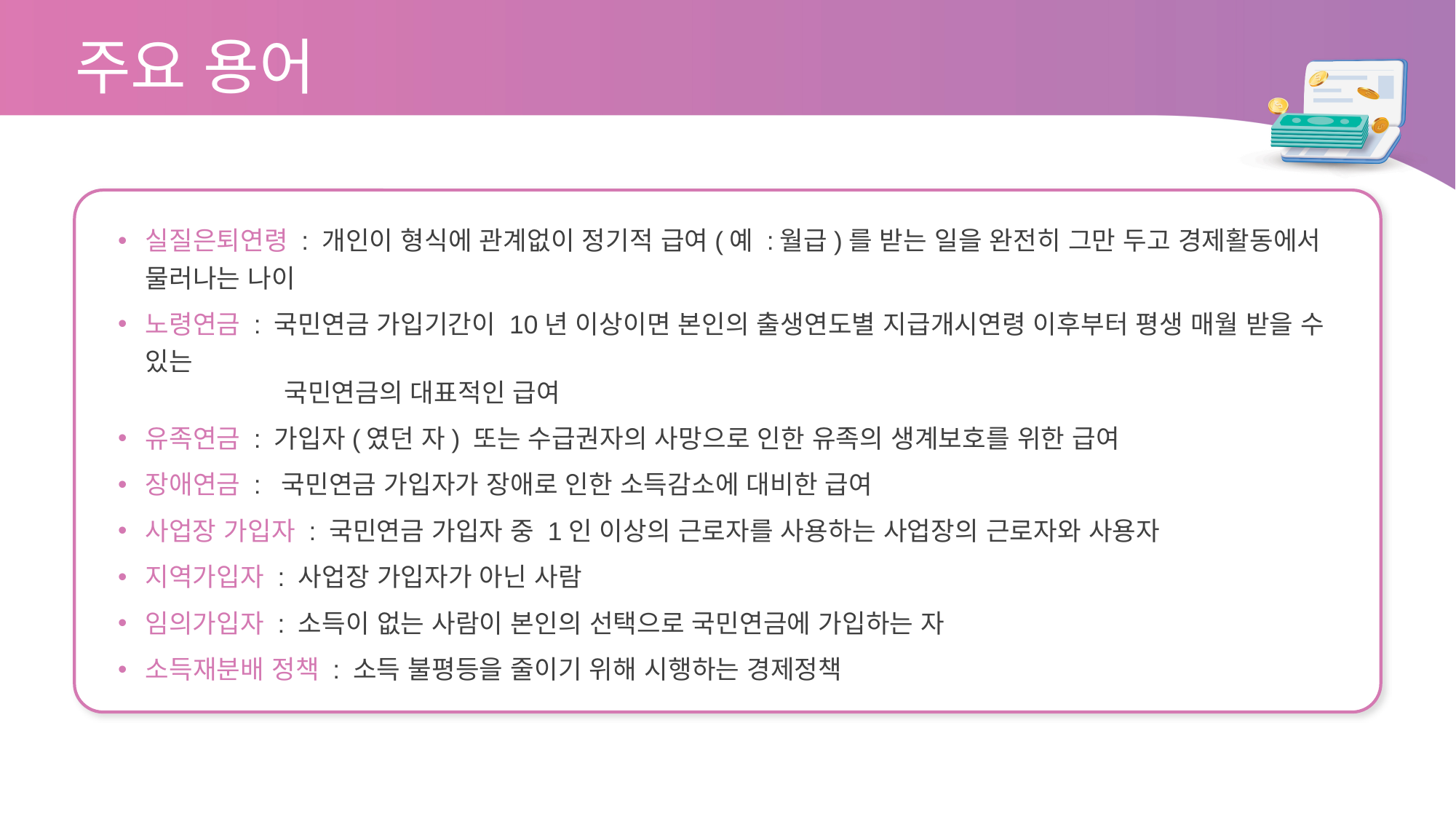

주요 용어

실질은퇴연령 : 개인이 형식에 관계없이 정기적 급여(예 :월급)를 받는 일을 완전히 그만 두고 경제활동에서 물러나는 나이
노령연금 : 국민연금 가입기간이 10년 이상이면 본인의 출생연도별 지급개시연령 이후부터 평생 매월 받을 수 있는
                      국민연금의 대표적인 급여
유족연금 : 가입자(였던 자) 또는 수급권자의 사망으로 인한 유족의 생계보호를 위한 급여
장애연금 :  국민연금 가입자가 장애로 인한 소득감소에 대비한 급여
사업장 가입자 : 국민연금 가입자 중 1인 이상의 근로자를 사용하는 사업장의 근로자와 사용자
지역가입자 : 사업장 가입자가 아닌 사람
임의가입자 : 소득이 없는 사람이 본인의 선택으로 국민연금에 가입하는 자
소득재분배 정책 : 소득 불평등을 줄이기 위해 시행하는 경제정책